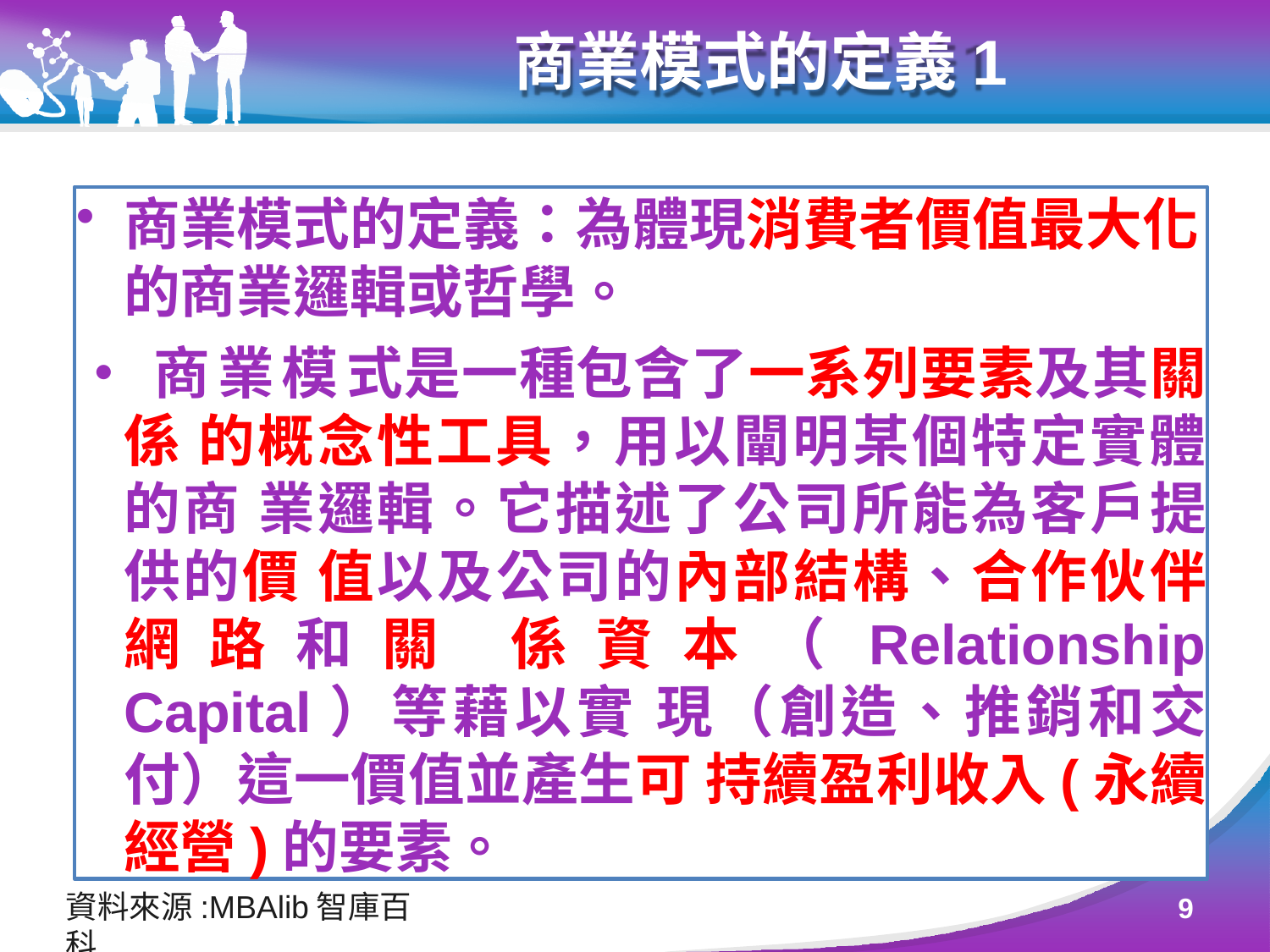

# 商業模式的定義1

商業模式的定義：為體現消費者價值最大化 的商業邏輯或哲學。
•商業模式是一種包含了一系列要素及其關係 的概念性工具，用以闡明某個特定實體的商 業邏輯。它描述了公司所能為客戶提供的價 值以及公司的內部結構、合作伙伴網路和關 係資本（Relationship Capital）等藉以實 現（創造、推銷和交付）這一價值並產生可 持續盈利收入(永續經營)的要素。

資料來源:MBAlib智庫百科
9